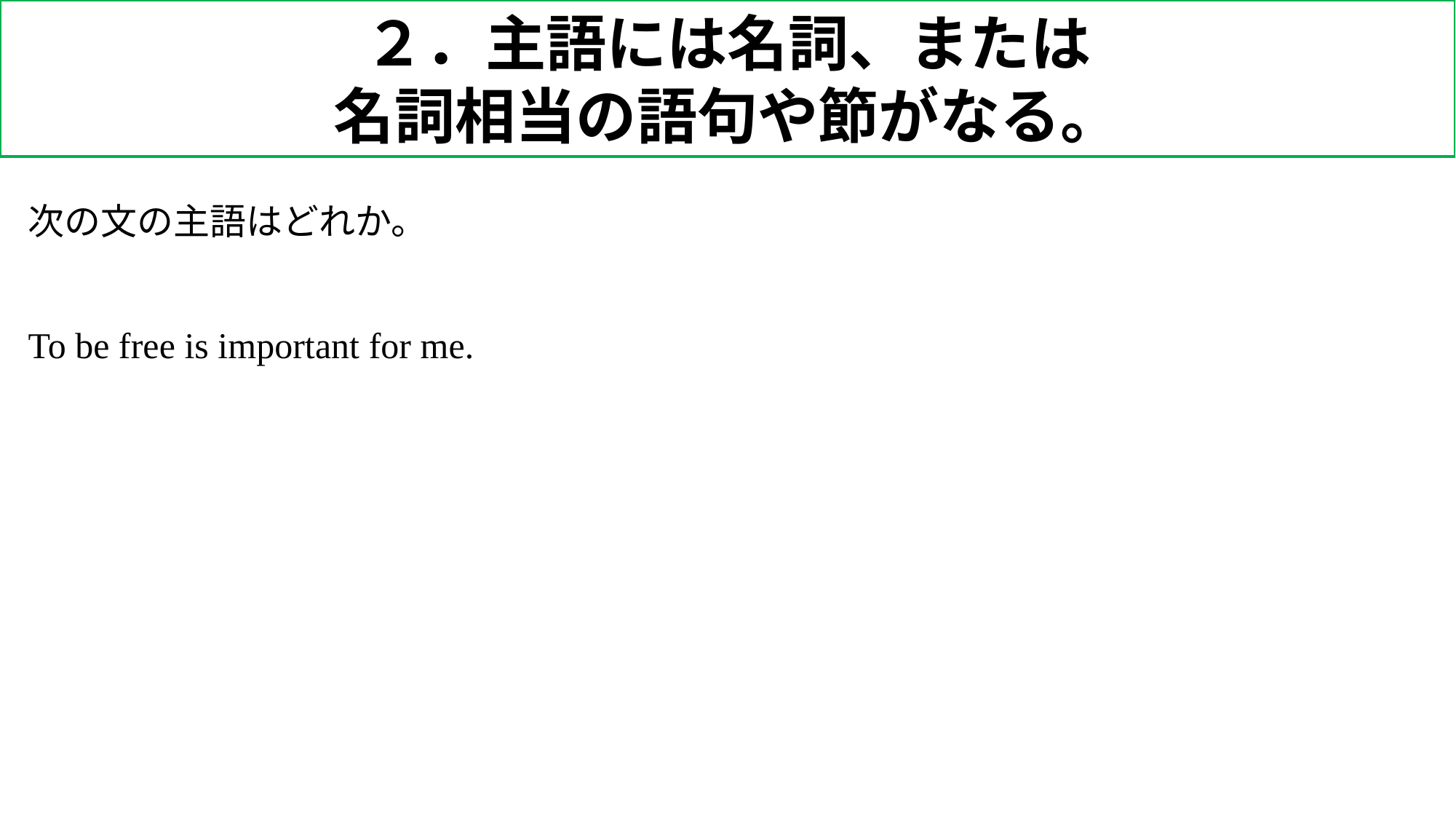

２．主語には名詞、または
名詞相当の語句や節がなる。
次の文の主語はどれか。
To be free is important for me.